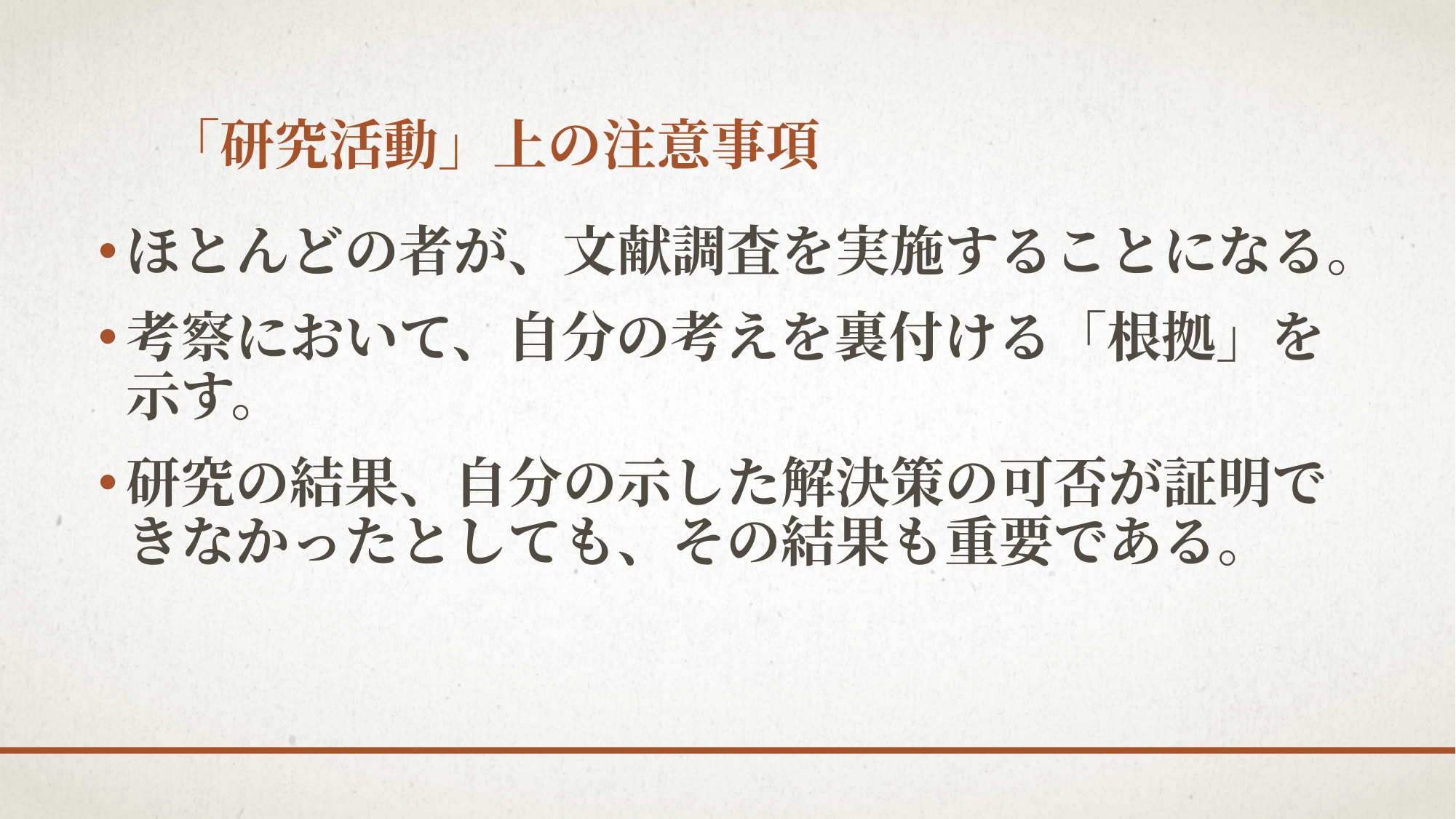

# 「研究活動」上の注意事項
ほとんどの者が、文献調査を実施することになる。
考察において、自分の考えを裏付ける「根拠」を示す。
研究の結果、自分の示した解決策の可否が証明できなかったとしても、その結果も重要である。